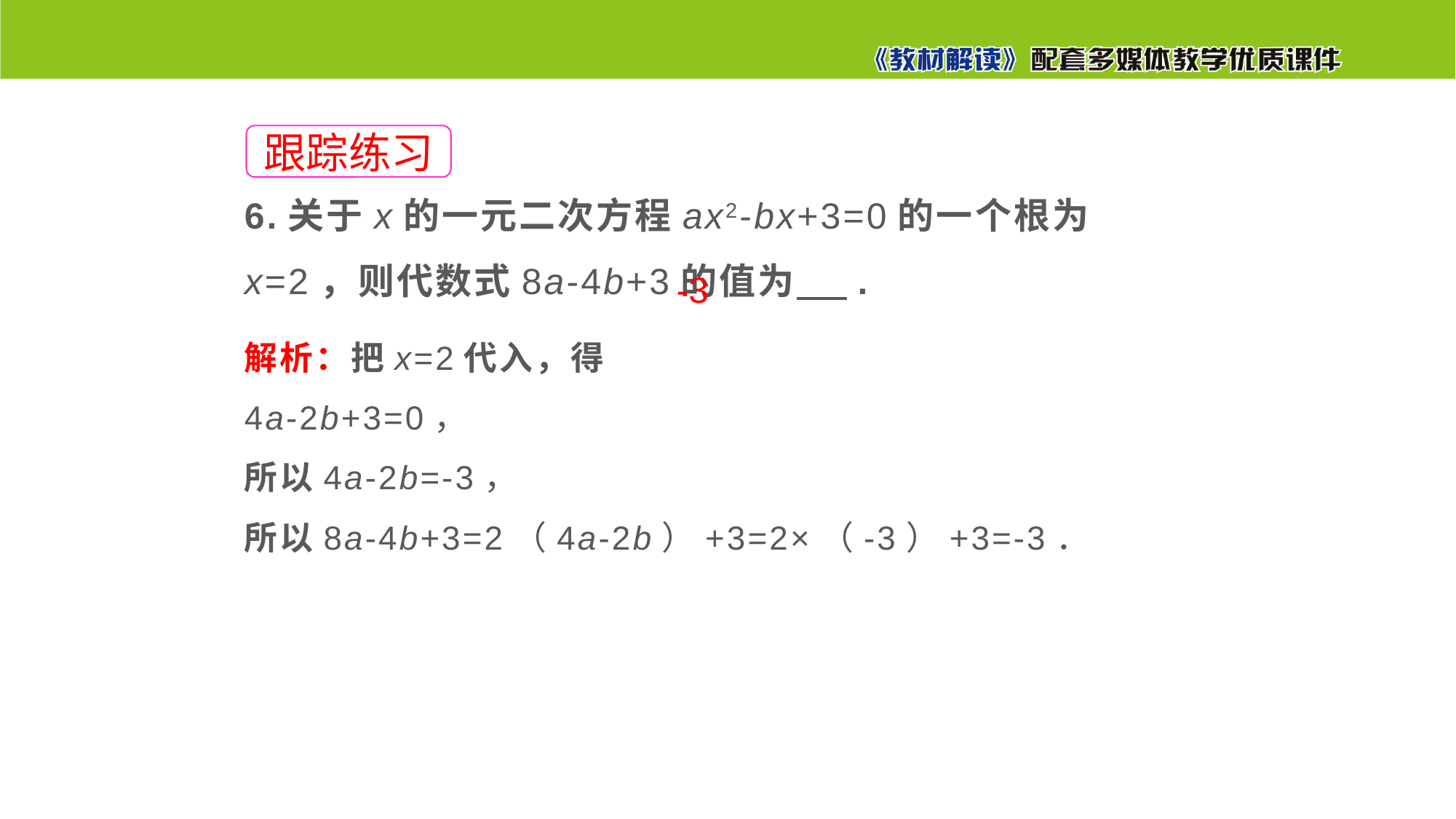

6.关于x的一元二次方程ax2-bx+3=0的一个根为x=2，则代数式8a-4b+3的值为     .
解析：把x=2代入，得
4a-2b+3=0，
所以4a-2b=-3，
所以8a-4b+3=2（4a-2b）+3=2×（-3）+3=-3．
跟踪练习
-3